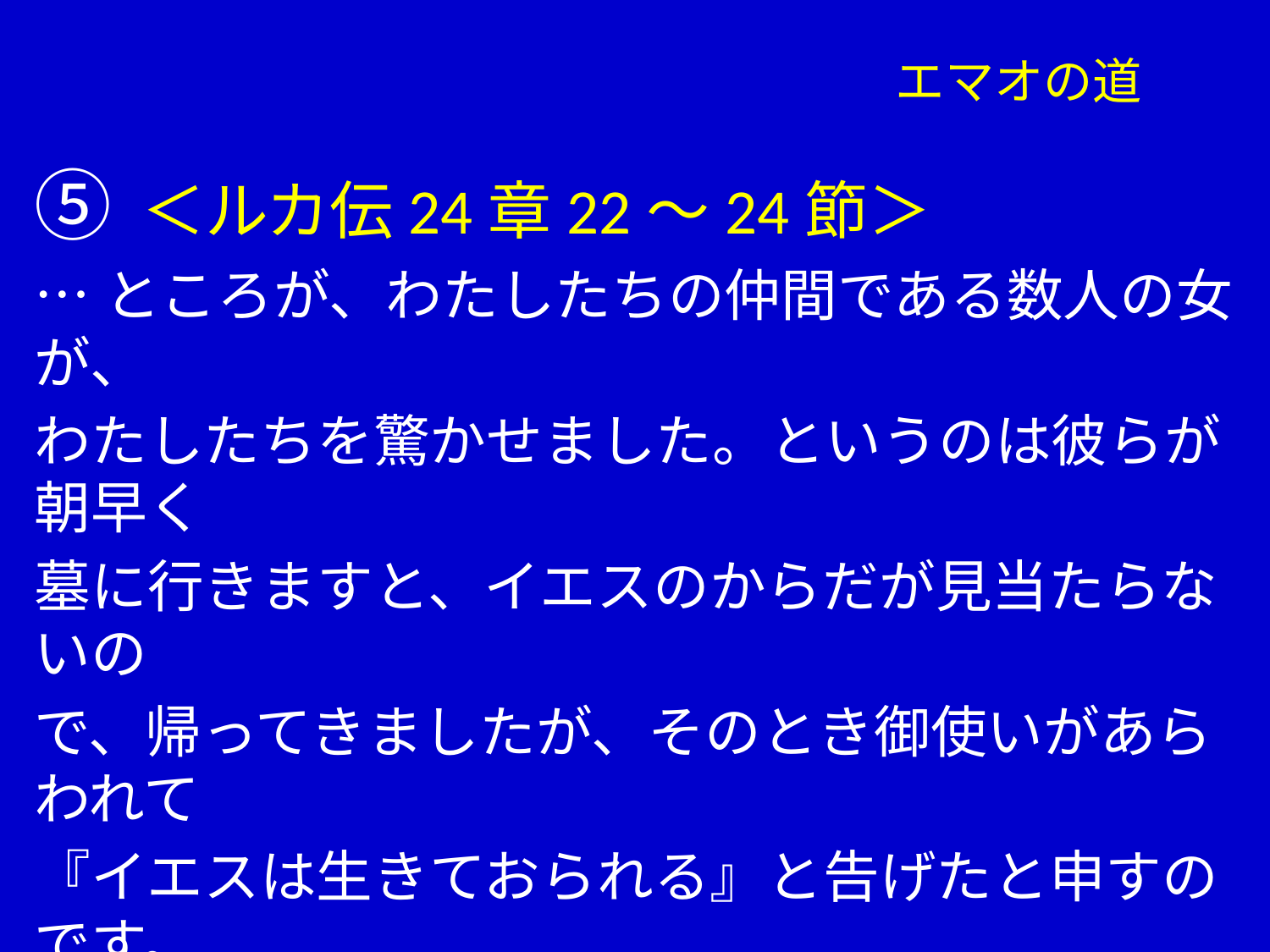

# エマオの道
⑤ ＜ルカ伝24章22～24節＞
…ところが、わたしたちの仲間である数人の女が、
わたしたちを驚かせました。というのは彼らが朝早く
墓に行きますと、イエスのからだが見当たらないの
で、帰ってきましたが、そのとき御使いがあらわれて
『イエスは生きておられる』と告げたと申すのです。
それで私たちの仲間が数人、墓に行ってみますと、
果たして女たちが言ったとおりで、イエスは見当たり
ませんでした。」